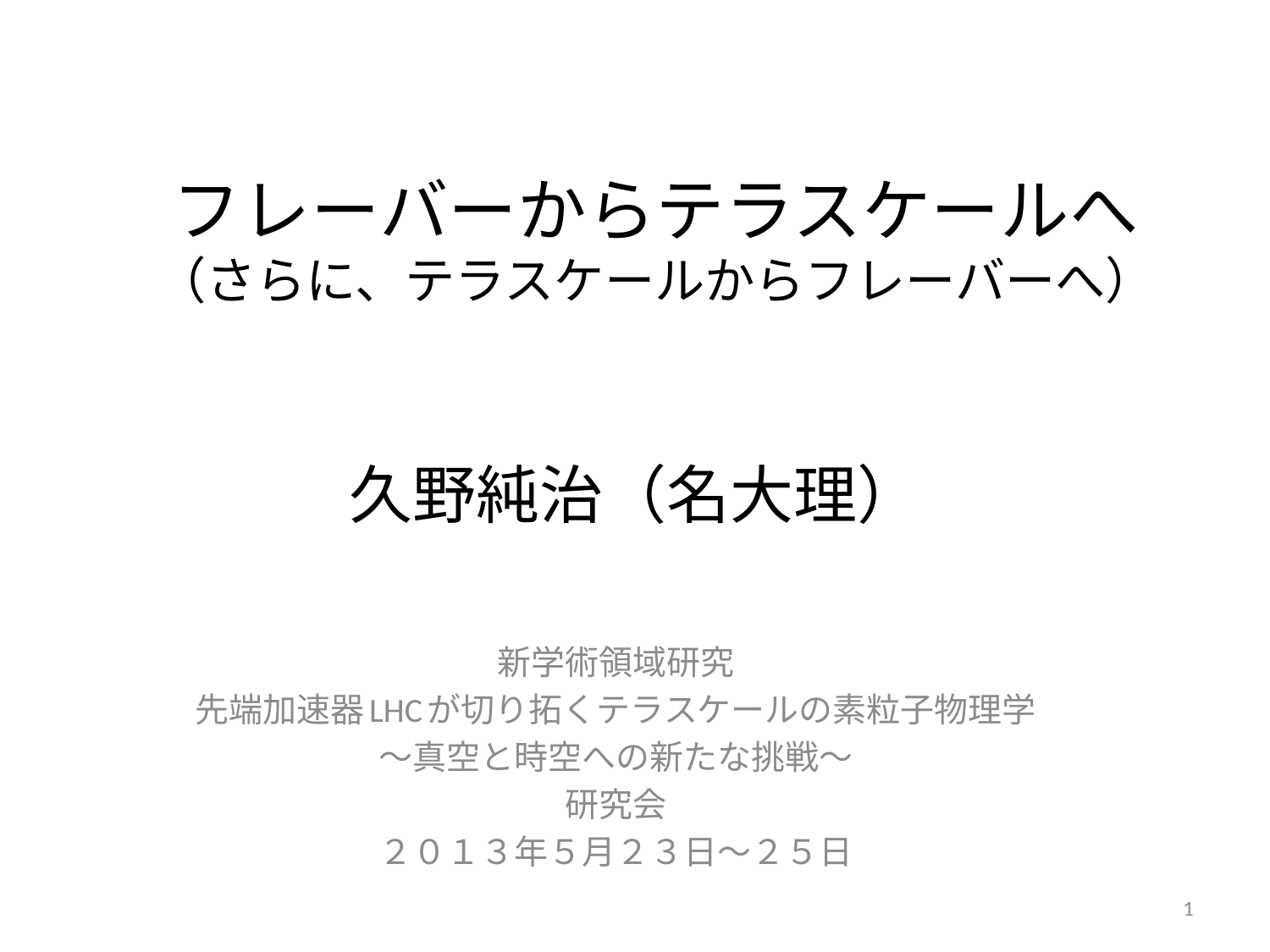

フレーバーからテラスケールへ
（さらに、テラスケールからフレーバーへ）

# 久野純治（名大理）
新学術領域研究
先端加速器LHCが切り拓くテラスケールの素粒子物理学
～真空と時空への新たな挑戦～
研究会
２０１３年５月２３日〜２５日
1